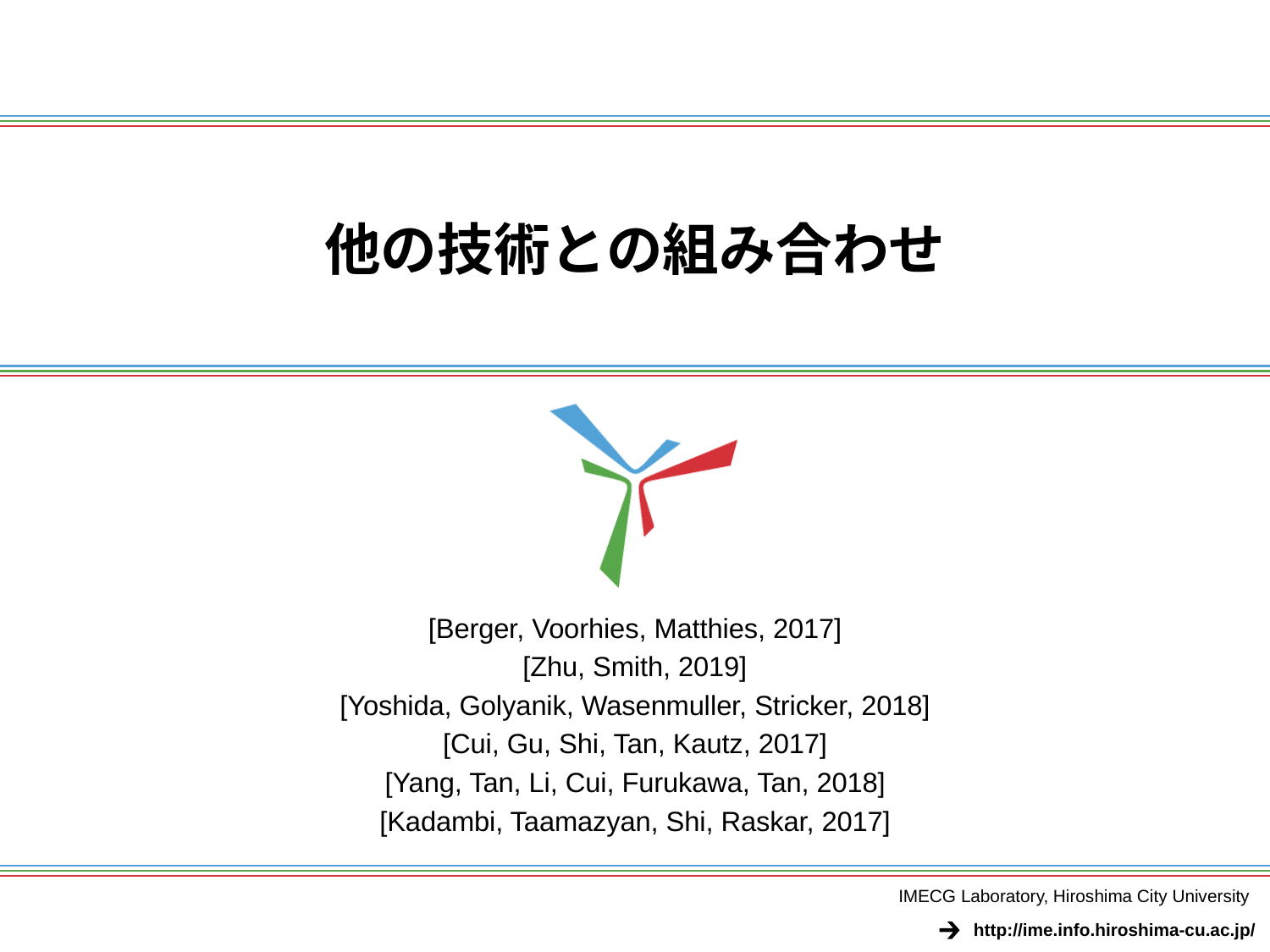

# 他の技術との組み合わせ
[Berger, Voorhies, Matthies, 2017]
[Zhu, Smith, 2019]
[Yoshida, Golyanik, Wasenmuller, Stricker, 2018]
[Cui, Gu, Shi, Tan, Kautz, 2017]
[Yang, Tan, Li, Cui, Furukawa, Tan, 2018]
[Kadambi, Taamazyan, Shi, Raskar, 2017]